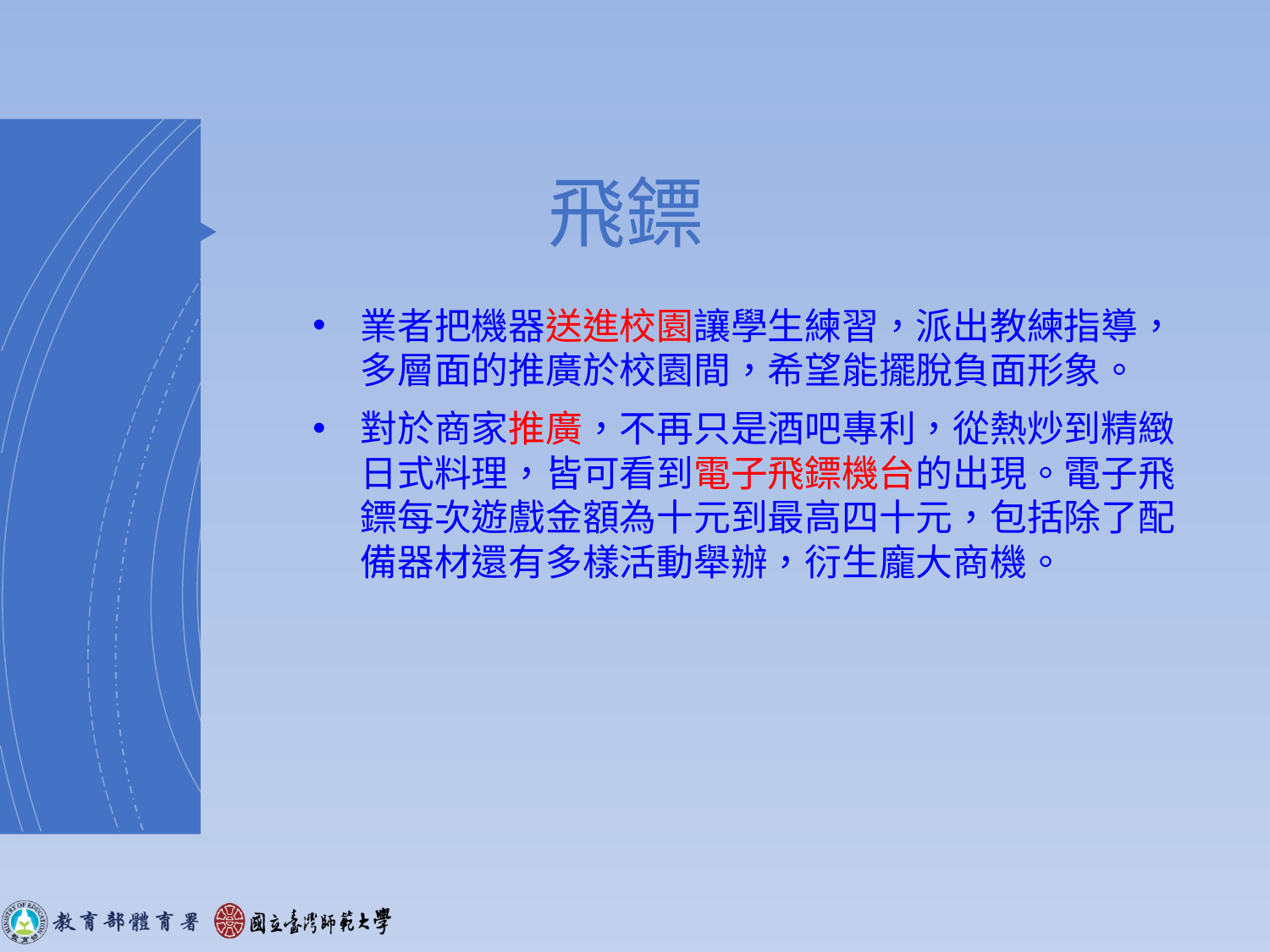

# 飛鏢

業者把機器送進校園讓學生練習，派出教練指導，多層面的推廣於校園間，希望能擺脫負面形象。
對於商家推廣，不再只是酒吧專利，從熱炒到精緻日式料理，皆可看到電子飛鏢機台的出現。電子飛鏢每次遊戲金額為十元到最高四十元，包括除了配備器材還有多樣活動舉辦，衍生龐大商機。